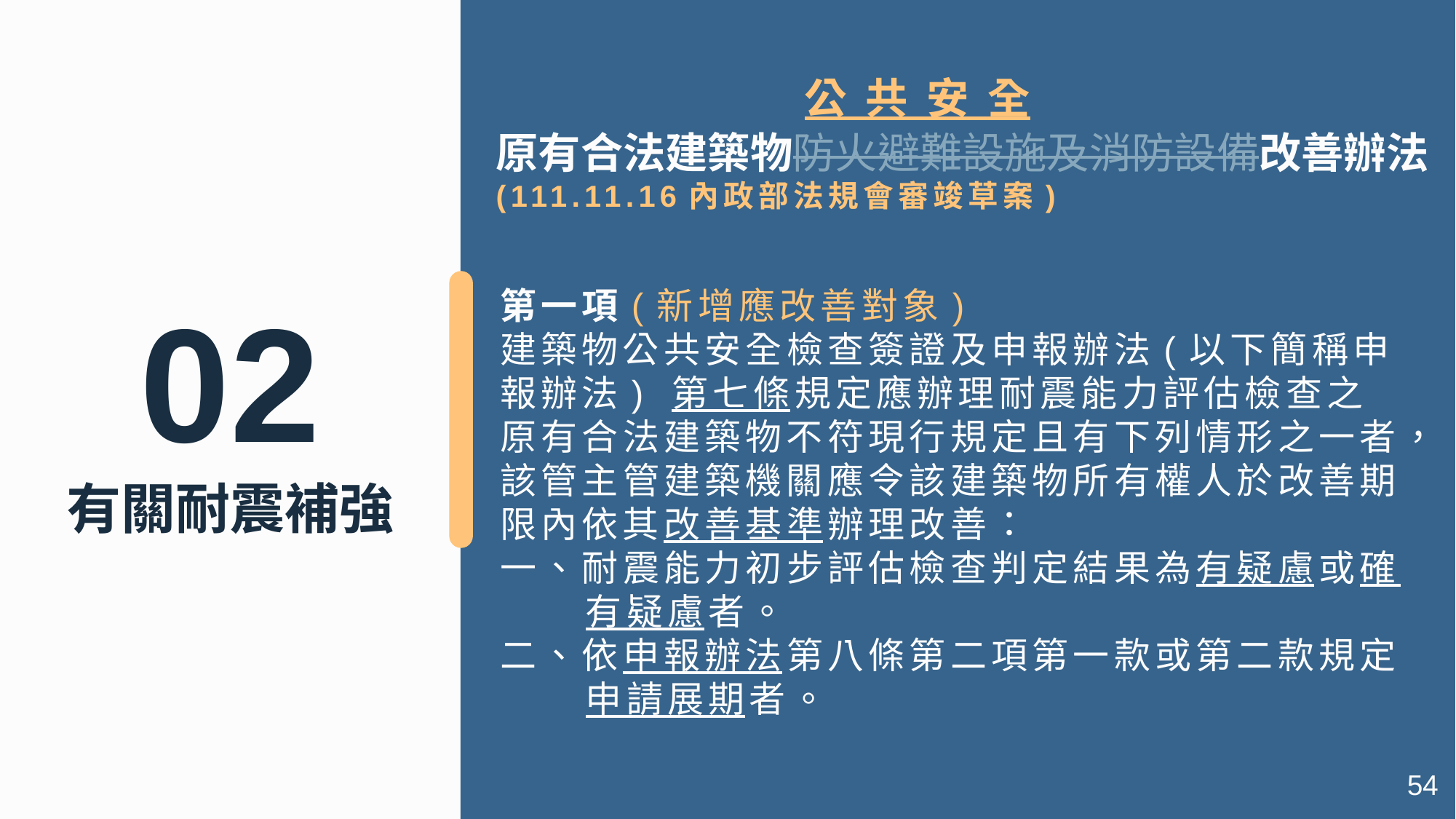

公 共 安 全
# 原有合法建築物防火避難設施及消防設備改善辦法 (111.11.16內政部法規會審竣草案)
第一項(新增應改善對象)
建築物公共安全檢查簽證及申報辦法(以下簡稱申報辦法) 第七條規定應辦理耐震能力評估檢查之原有合法建築物不符現行規定且有下列情形之一者，該管主管建築機關應令該建築物所有權人於改善期限內依其改善基準辦理改善：
一、耐震能力初步評估檢查判定結果為有疑慮或確有疑慮者。
二、依申報辦法第八條第二項第一款或第二款規定申請展期者。
02
有關耐震補強
54